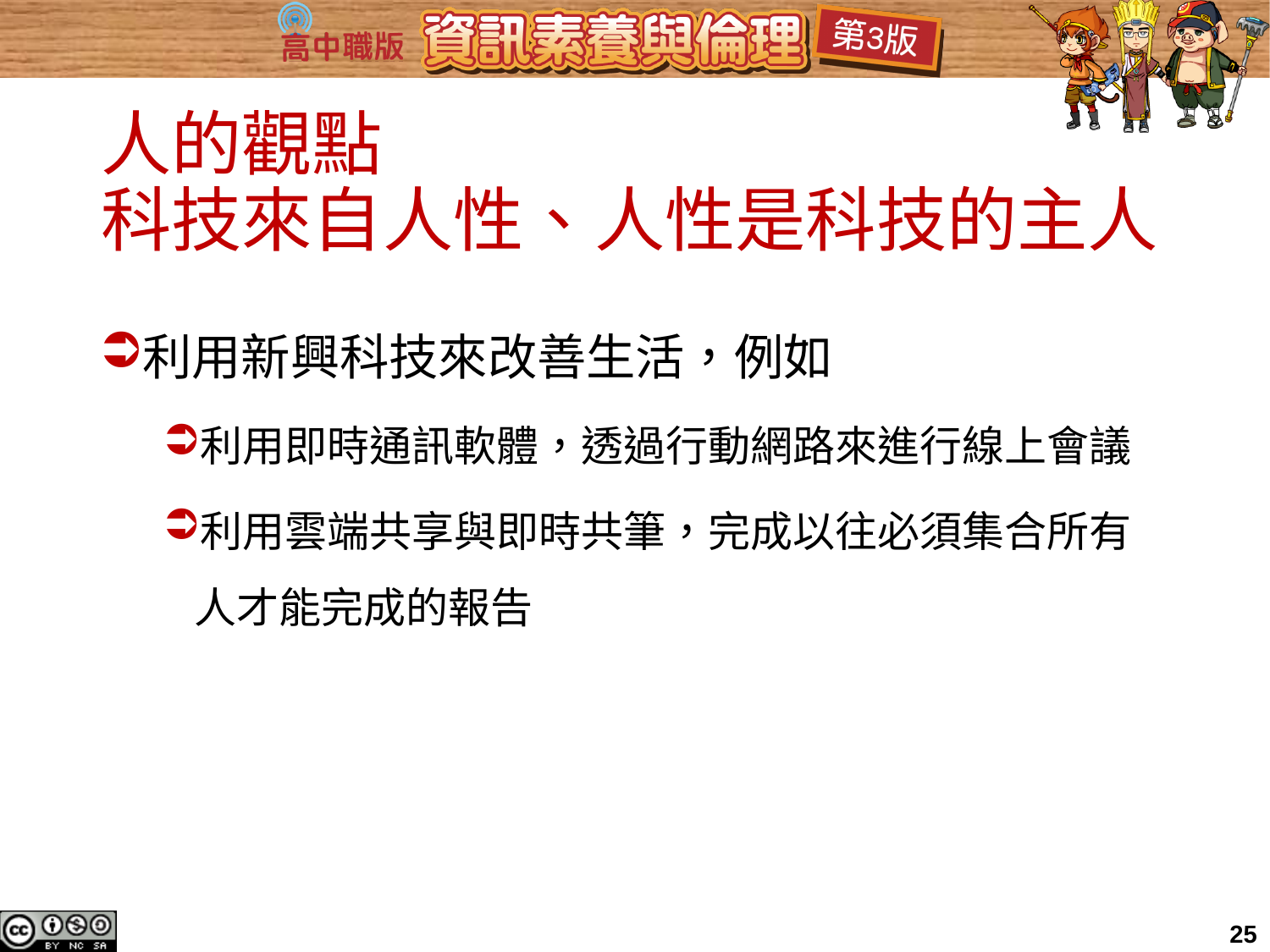

# 人的觀點 科技來自人性、人性是科技的主人
利用新興科技來改善生活，例如
利用即時通訊軟體，透過行動網路來進行線上會議
利用雲端共享與即時共筆，完成以往必須集合所有人才能完成的報告
25